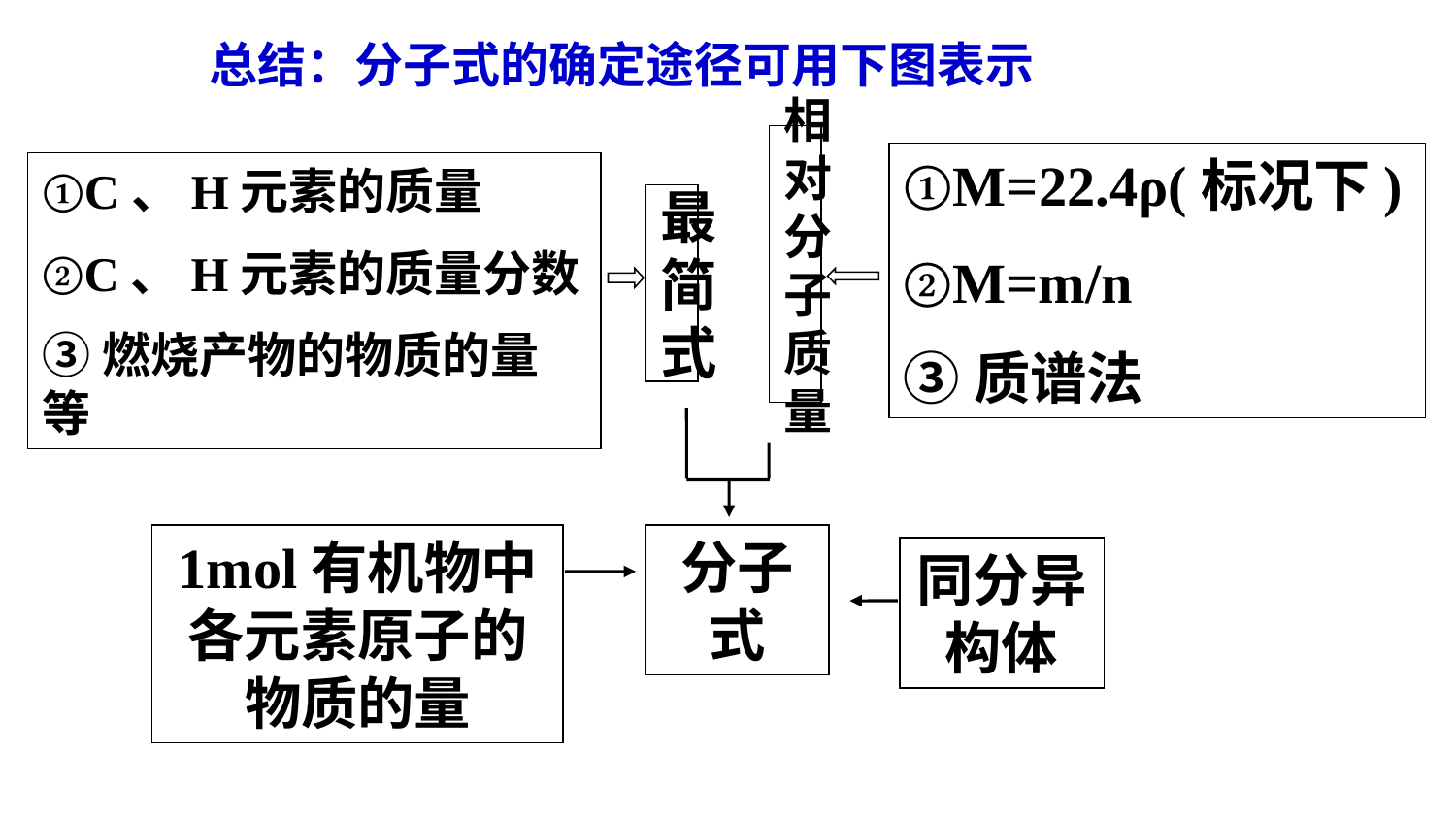

总结：分子式的确定途径可用下图表示
相对分子质量
①M=22.4ρ(标况下)
②M=m/n
③质谱法

①C、H元素的质量
②C、H元素的质量分数
③燃烧产物的物质的量等
最简式

分子式
1mol有机物中各元素原子的物质的量

同分异构体